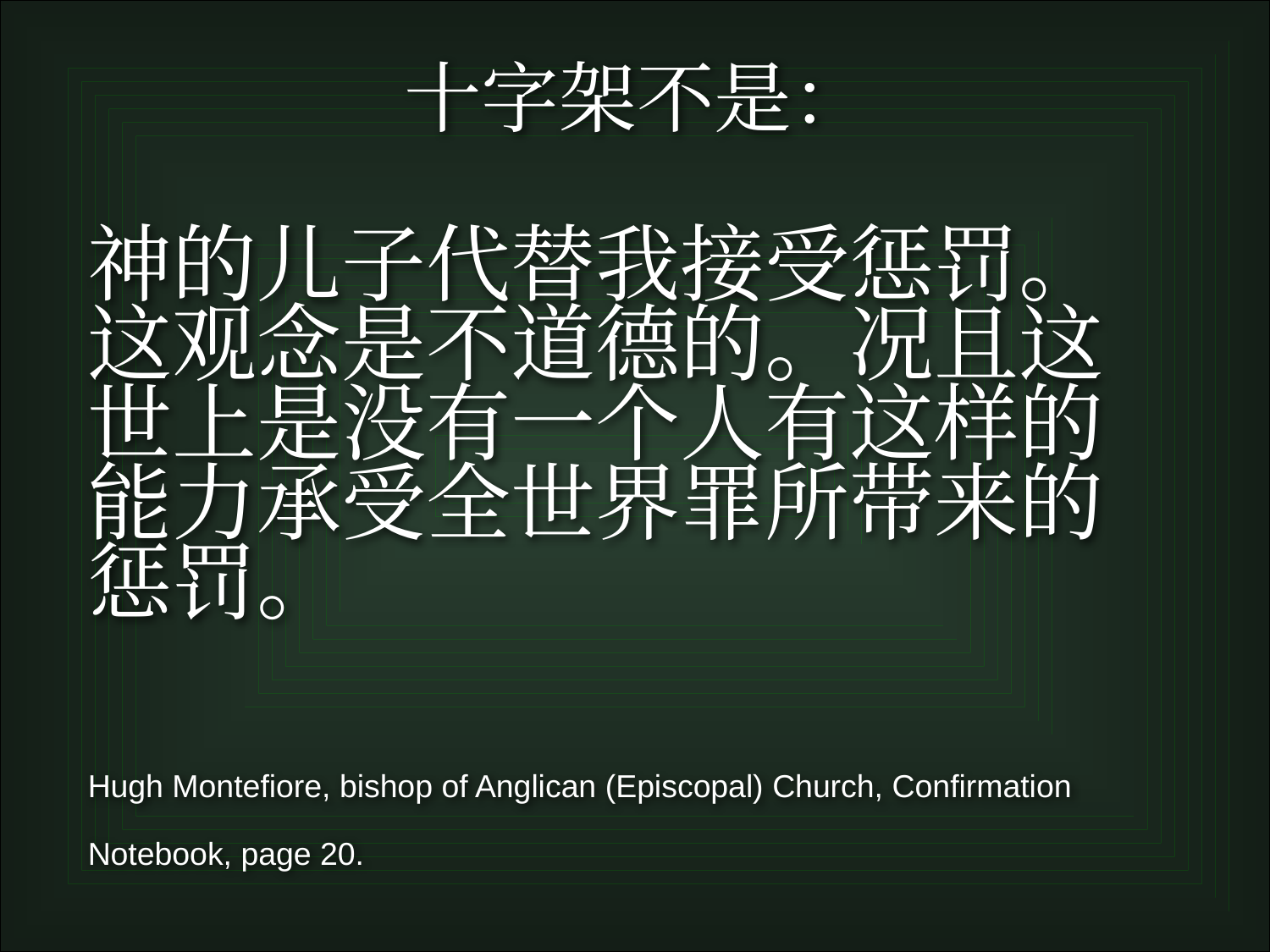

# 十字架不是：
神的儿子代替我接受惩罚。这观念是不道德的。况且这世上是没有一个人有这样的能力承受全世界罪所带来的惩罚。

Hugh Montefiore, bishop of Anglican (Episcopal) Church, Confirmation Notebook, page 20.